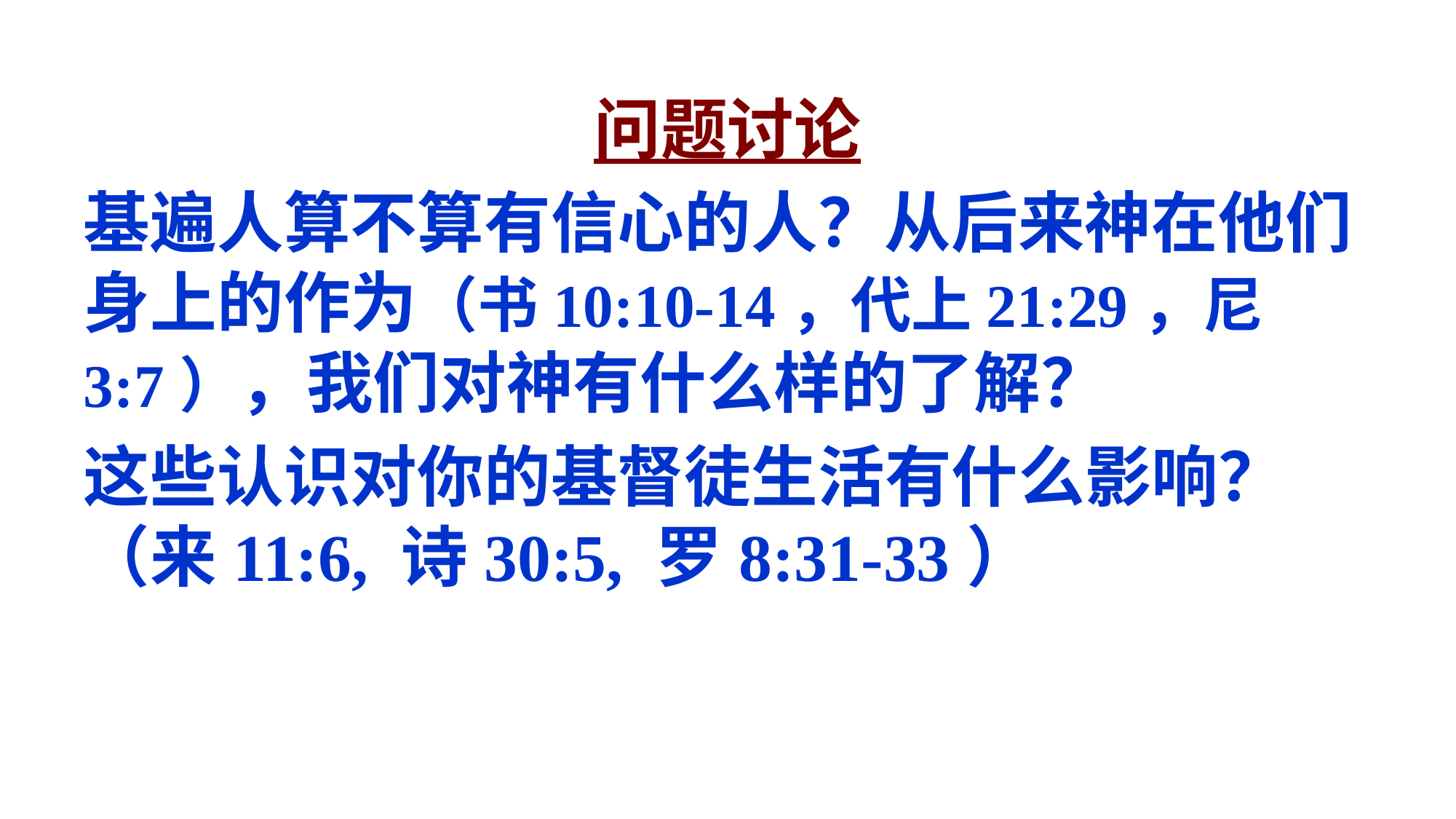

问题讨论
基遍人算不算有信心的人？从后来神在他们身上的作为（书10:10-14，代上21:29，尼3:7），我们对神有什么样的了解？
这些认识对你的基督徒生活有什么影响？
（来11:6, 诗30:5, 罗8:31-33）